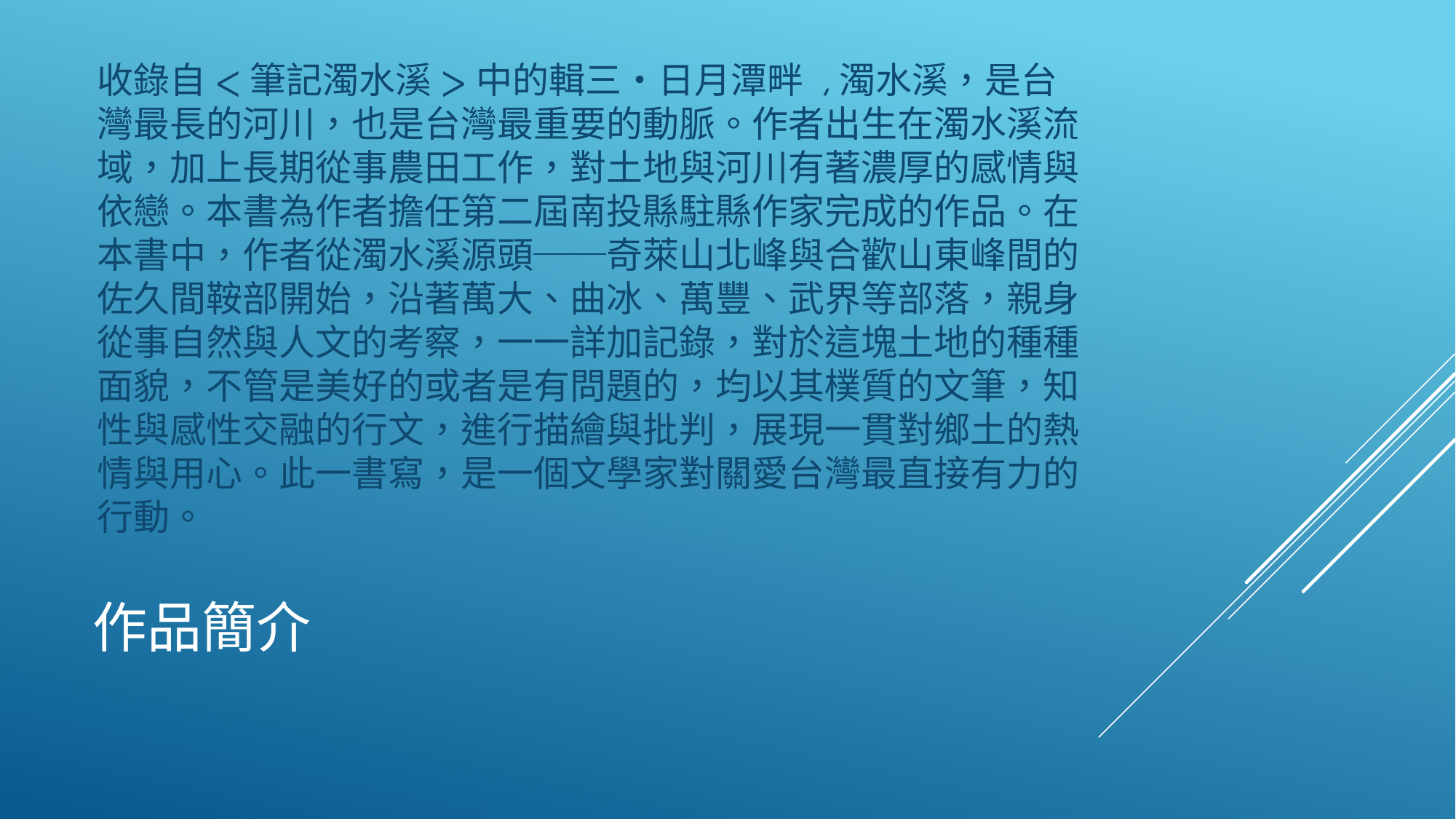

收錄自<筆記濁水溪>中的輯三‧日月潭畔 ,濁水溪，是台灣最長的河川，也是台灣最重要的動脈。作者出生在濁水溪流域，加上長期從事農田工作，對土地與河川有著濃厚的感情與依戀。本書為作者擔任第二屆南投縣駐縣作家完成的作品。在本書中，作者從濁水溪源頭──奇萊山北峰與合歡山東峰間的佐久間鞍部開始，沿著萬大、曲冰、萬豐、武界等部落，親身從事自然與人文的考察，一一詳加記錄，對於這塊土地的種種面貌，不管是美好的或者是有問題的，均以其樸質的文筆，知性與感性交融的行文，進行描繪與批判，展現一貫對鄉土的熱情與用心。此一書寫，是一個文學家對關愛台灣最直接有力的行動。
# 作品簡介